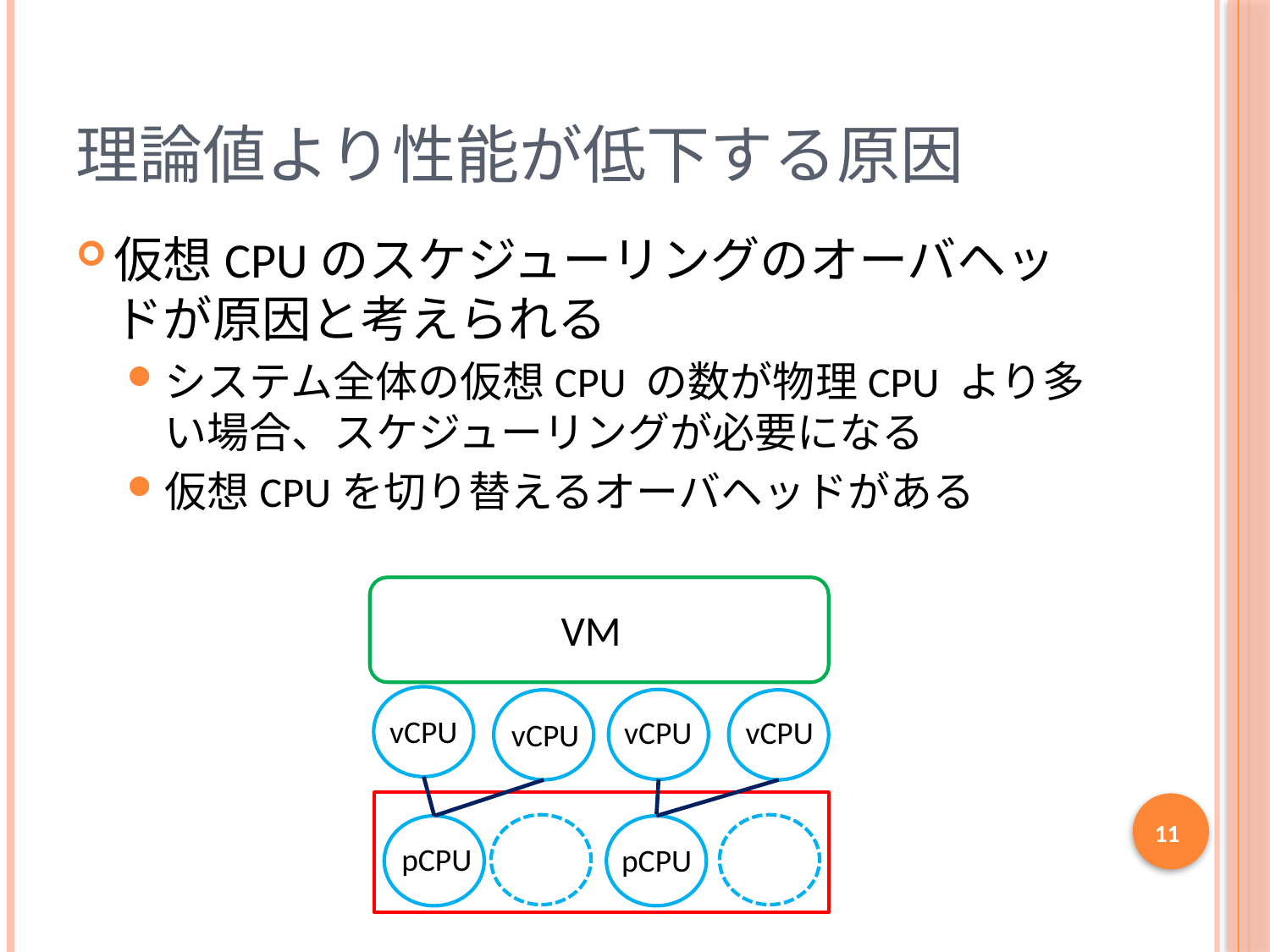

# 理論値より性能が低下する原因
仮想CPUのスケジューリングのオーバヘッドが原因と考えられる
システム全体の仮想CPU の数が物理CPU より多い場合、スケジューリングが必要になる
仮想CPUを切り替えるオーバヘッドがある

VM

vCPU
vCPU
vCPU
vCPU

11

pCPU
pCPU